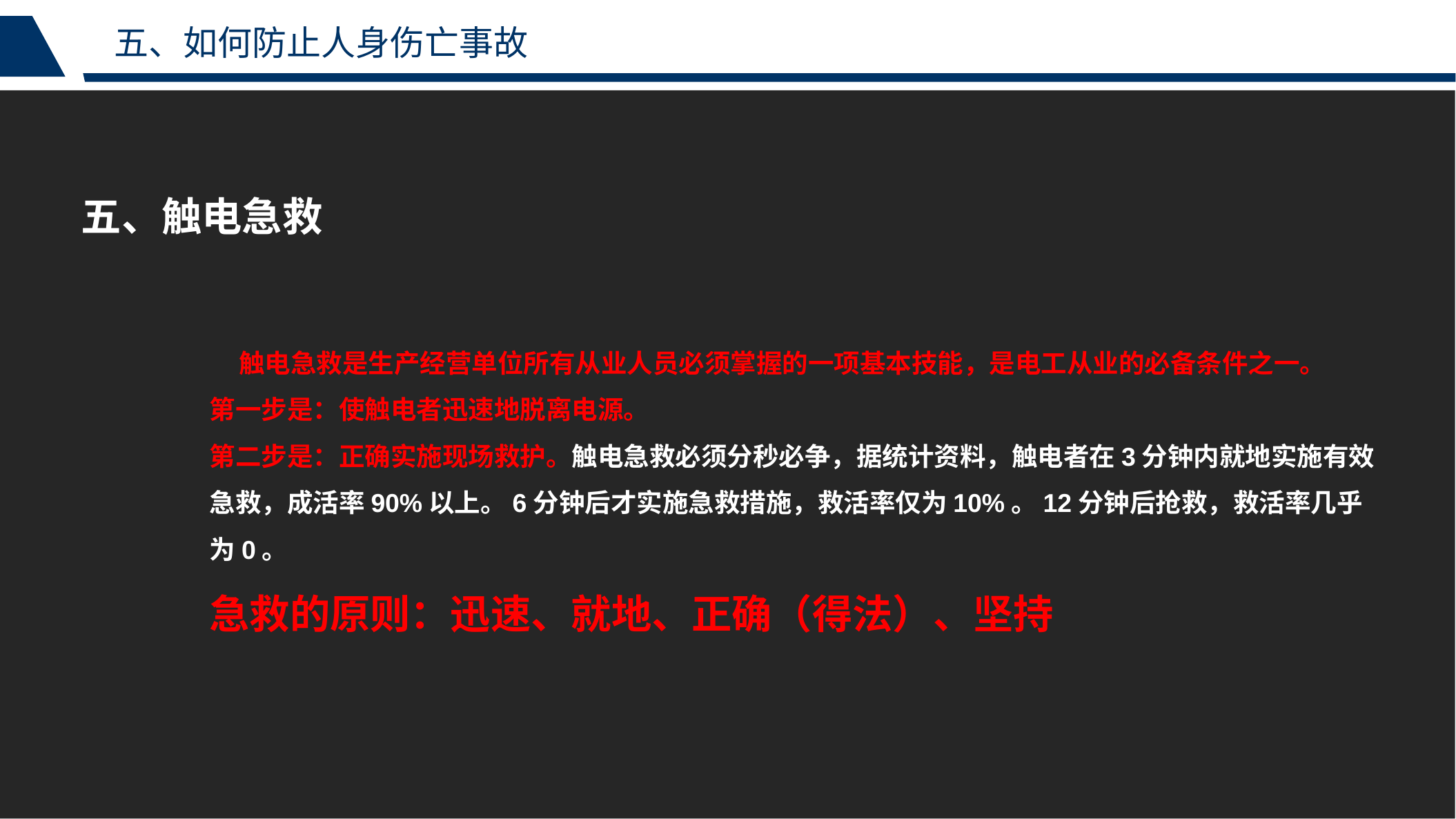

五、如何防止人身伤亡事故

五、触电急救
    触电急救是生产经营单位所有从业人员必须掌握的一项基本技能，是电工从业的必备条件之一。
第一步是：使触电者迅速地脱离电源。
第二步是：正确实施现场救护。触电急救必须分秒必争，据统计资料，触电者在3分钟内就地实施有效急救，成活率90%以上。6分钟后才实施急救措施，救活率仅为10%。12分钟后抢救，救活率几乎为0。
急救的原则：迅速、就地、正确（得法）、坚持